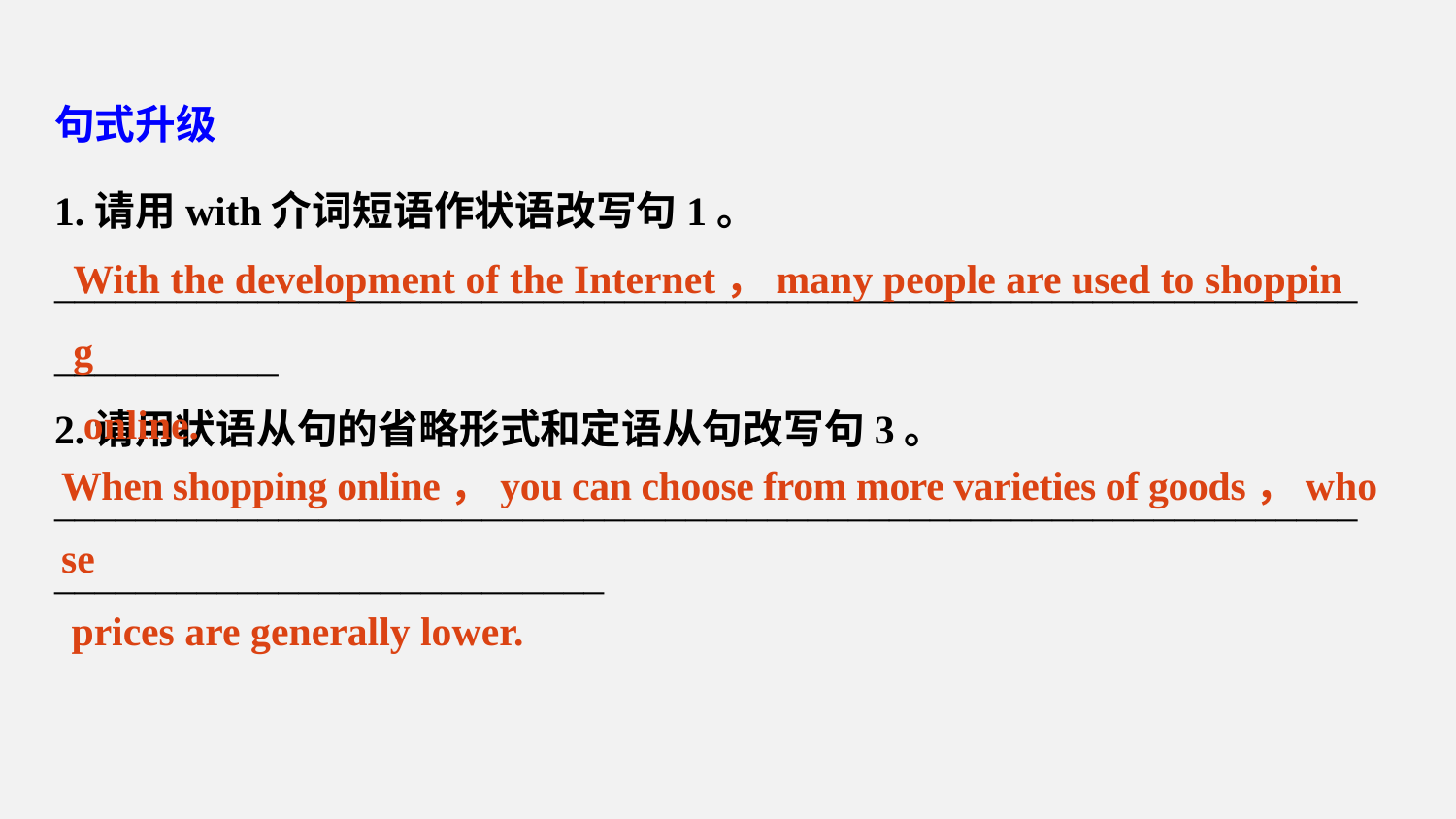

句式升级
1.请用with介词短语作状语改写句1。
___________________________________________________________________________
2.请用状语从句的省略形式和定语从句改写句3。
___________________________________________________________________________________________
With the development of the Internet，many people are used to shopping
 online.
When shopping online，you can choose from more varieties of goods，whose
 prices are generally lower.